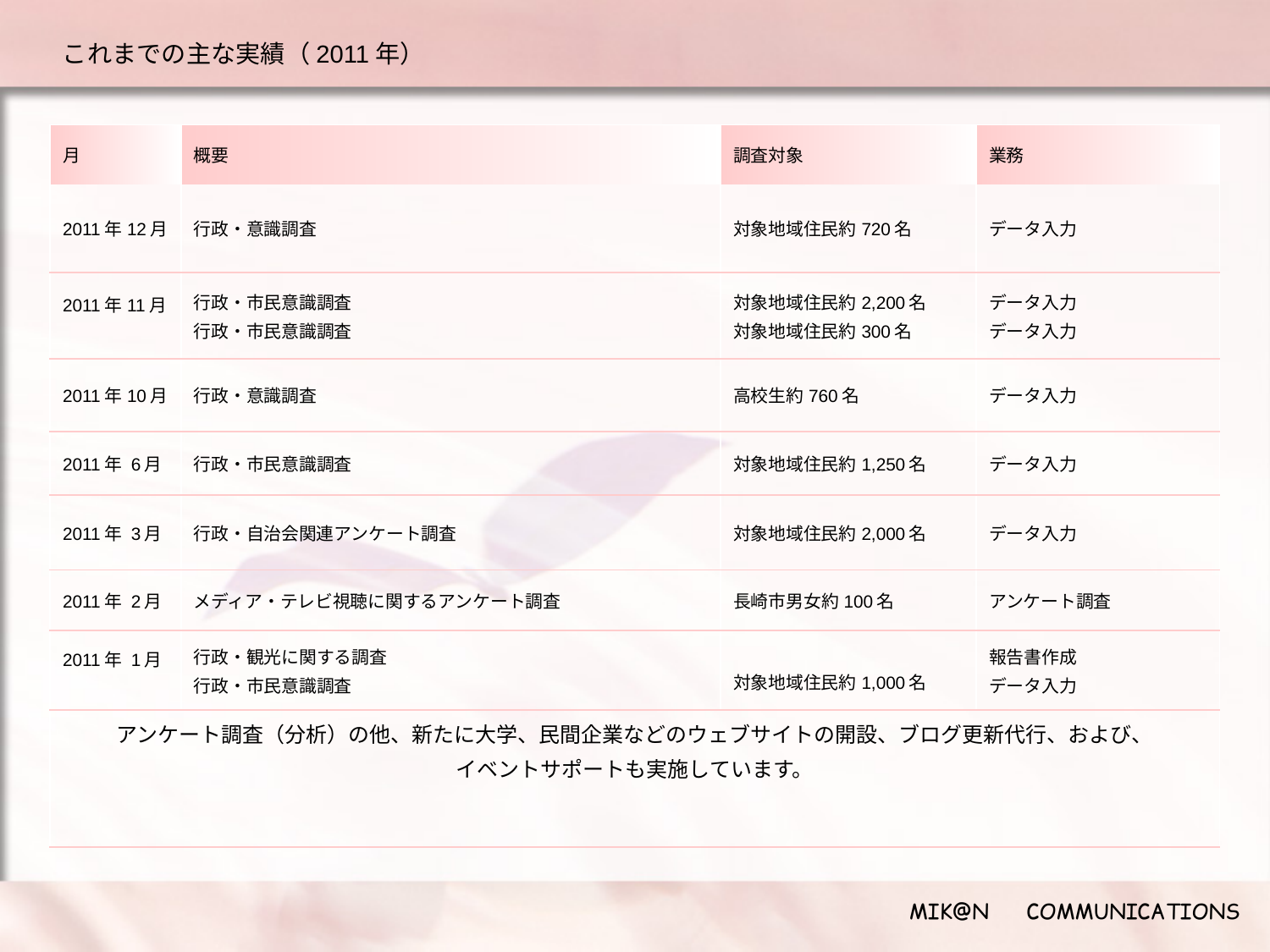

# これまでの主な実績（2011年）
メディア・ローカルテレビ出演

| 月 | 概要 | 調査対象 | 業務 |
| --- | --- | --- | --- |
| 2011年12月 | 行政・意識調査 | 対象地域住民約720名 | データ入力 |
| 2011年11月 | 行政・市民意識調査 行政・市民意識調査 | 対象地域住民約2,200名 対象地域住民約300名 | データ入力 データ入力 |
| 2011年10月 | 行政・意識調査 | 高校生約760名 | データ入力 |
| 2011年 6月 | 行政・市民意識調査 | 対象地域住民約1,250名 | データ入力 |
| 2011年 3月 | 行政・自治会関連アンケート調査 | 対象地域住民約2,000名 | データ入力 |
| 2011年 2月 | メディア・テレビ視聴に関するアンケート調査 | 長崎市男女約100名 | アンケート調査 |
| 2011年 1月 | 行政・観光に関する調査 行政・市民意識調査 | 対象地域住民約1,000名 | 報告書作成 データ入力 |
| アンケート調査（分析）の他、新たに大学、民間企業などのウェブサイトの開設、ブログ更新代行、および、 イベントサポートも実施しています。 |  |  |  |
MIK@N 　COMMUNICATIONS